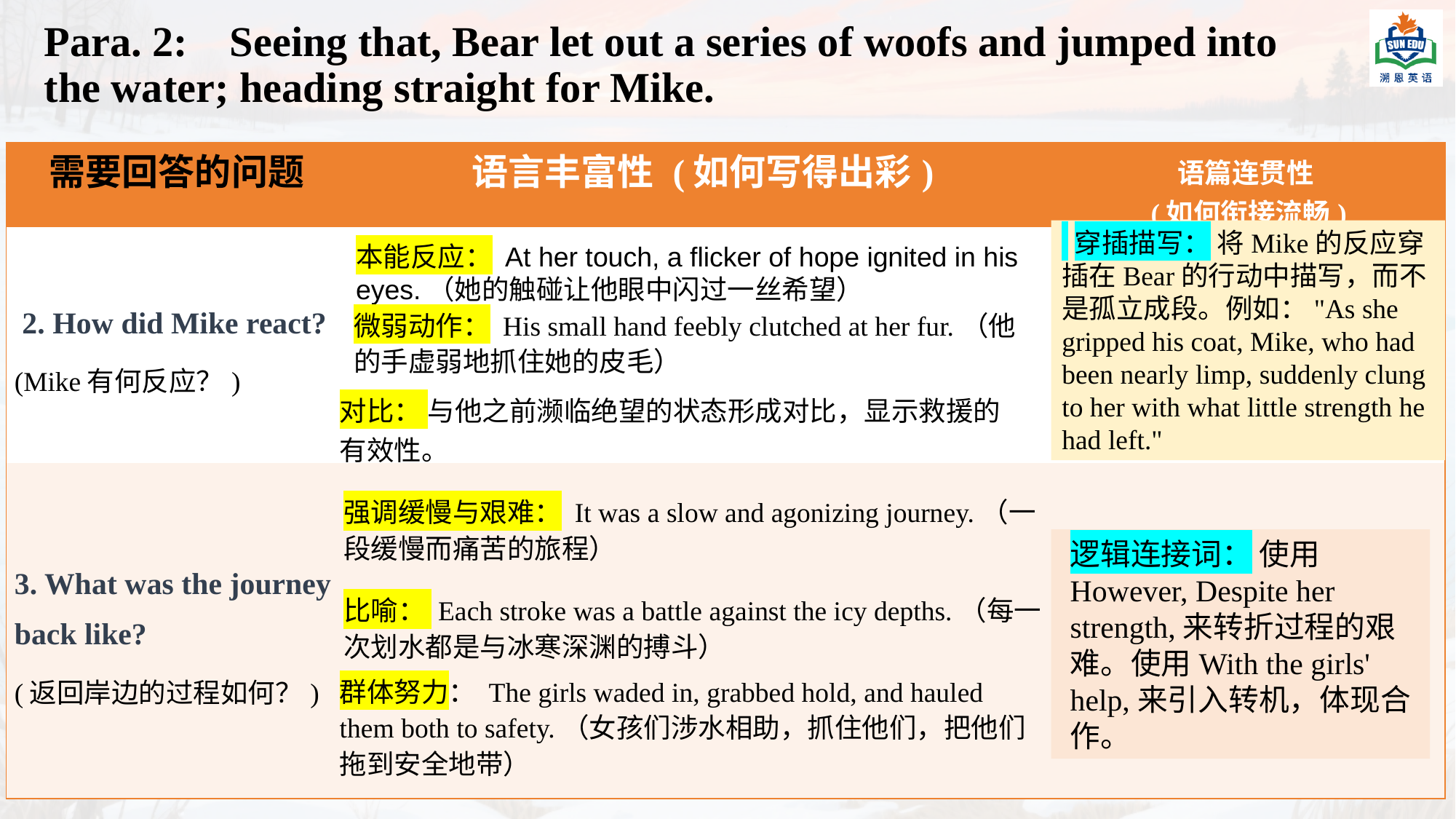

Para. 2:    Seeing that, Bear let out a series of woofs and jumped into the water; heading straight for Mike.
| 需要回答的问题 | 语言丰富性 (如何写得出彩) | 语篇连贯性 (如何衔接流畅) |
| --- | --- | --- |
| 2. How did Mike react? (Mike有何反应？) |  |  |
| 3. What was the journey back like? (返回岸边的过程如何？) |  |  |
 穿插描写： 将Mike的反应穿插在Bear的行动中描写，而不是孤立成段。例如："As she gripped his coat, Mike, who had been nearly limp, suddenly clung to her with what little strength he had left."
本能反应： At her touch, a flicker of hope ignited in his eyes.（她的触碰让他眼中闪过一丝希望）
微弱动作： His small hand feebly clutched at her fur.（他的手虚弱地抓住她的皮毛）
对比： 与他之前濒临绝望的状态形成对比，显示救援的有效性。
强调缓慢与艰难： It was a slow and agonizing journey.（一段缓慢而痛苦的旅程）
逻辑连接词： 使用However, Despite her strength,来转折过程的艰难。使用With the girls' help,来引入转机，体现合作。
比喻： Each stroke was a battle against the icy depths.（每一次划水都是与冰寒深渊的搏斗）
群体努力： The girls waded in, grabbed hold, and hauled them both to safety.（女孩们涉水相助，抓住他们，把他们拖到安全地带）